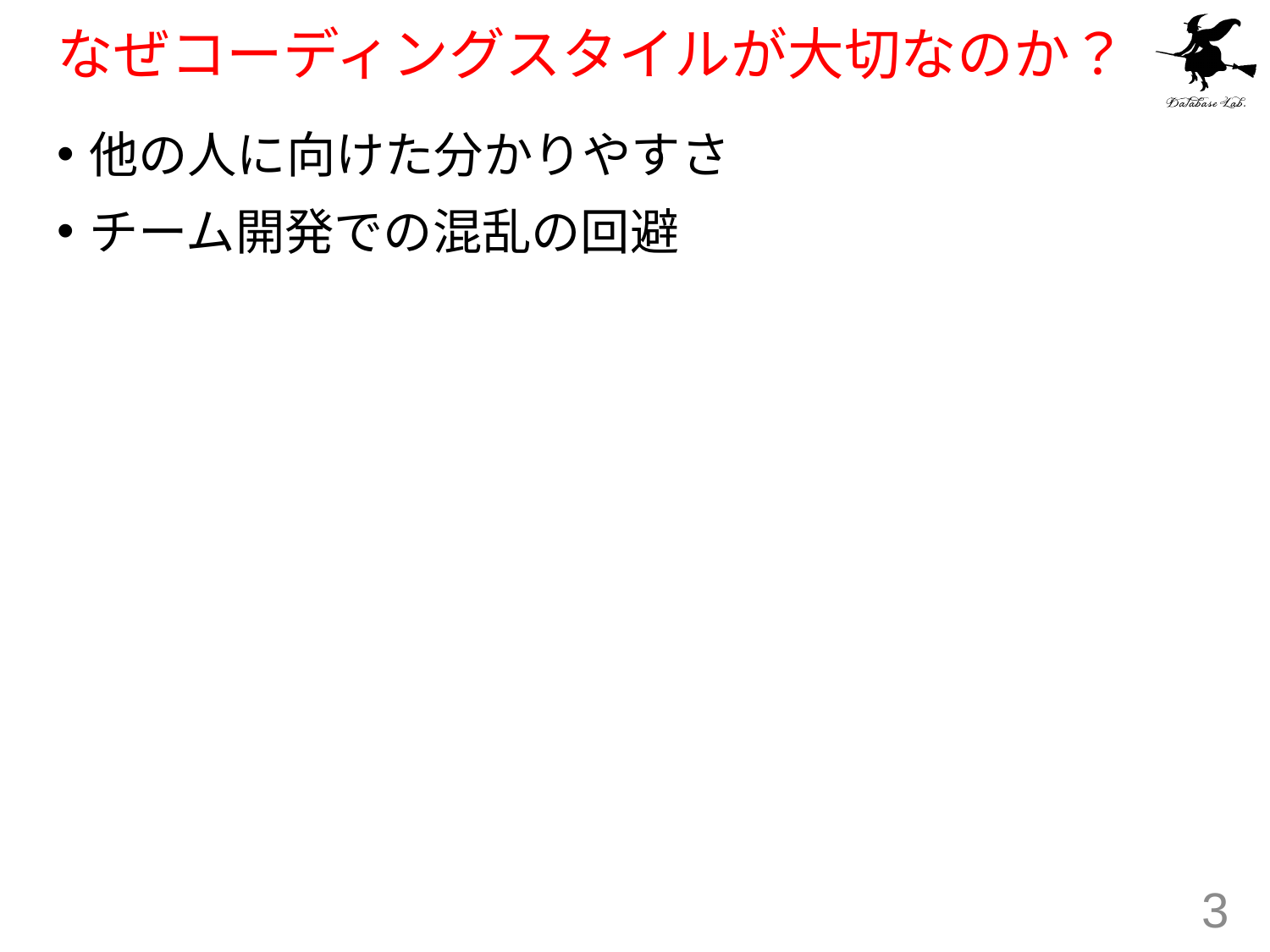

# なぜコーディングスタイルが大切なのか？
他の人に向けた分かりやすさ
チーム開発での混乱の回避

3